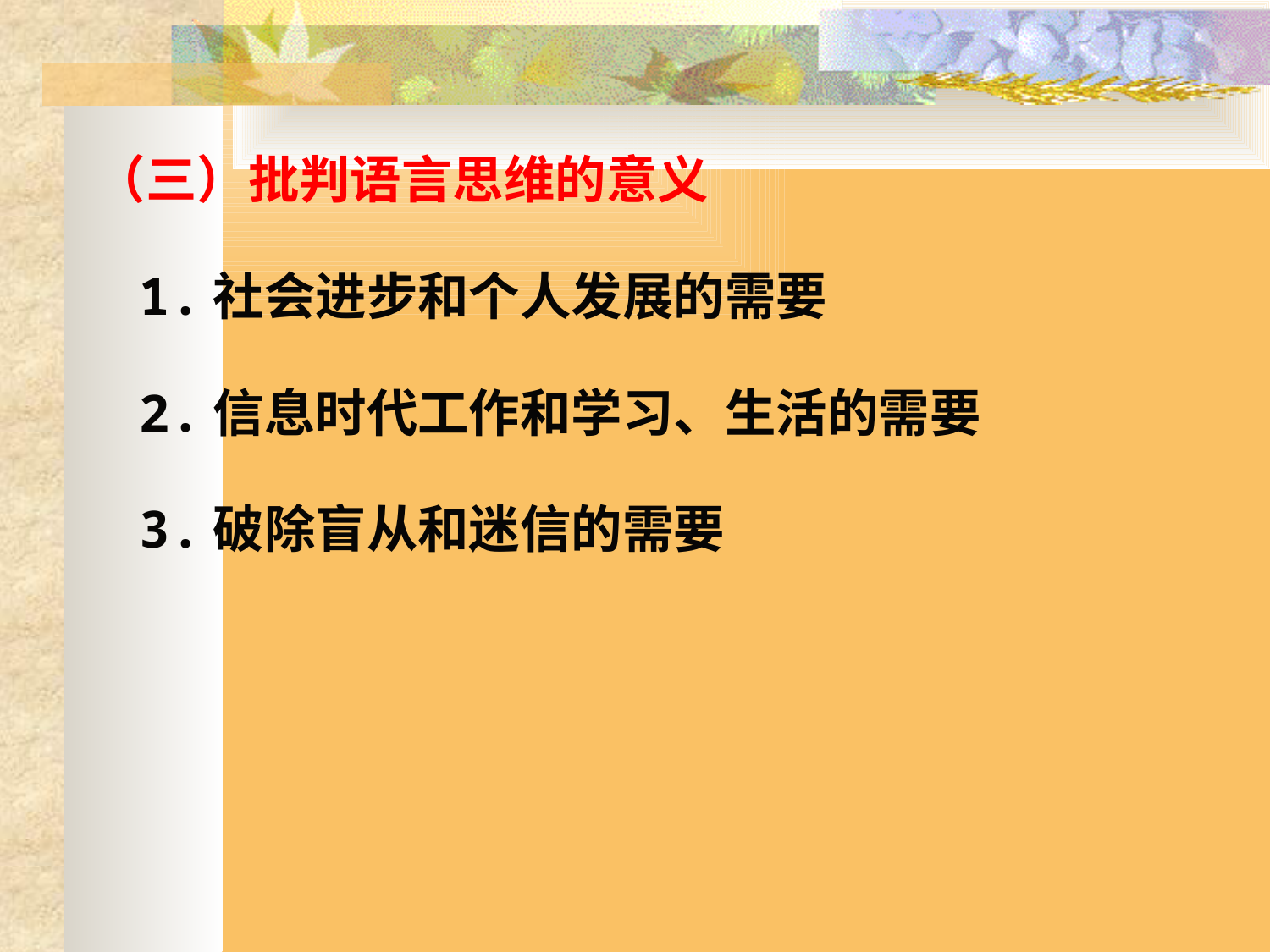

（三）批判语言思维的意义
   1.社会进步和个人发展的需要
   2.信息时代工作和学习、生活的需要
   3.破除盲从和迷信的需要